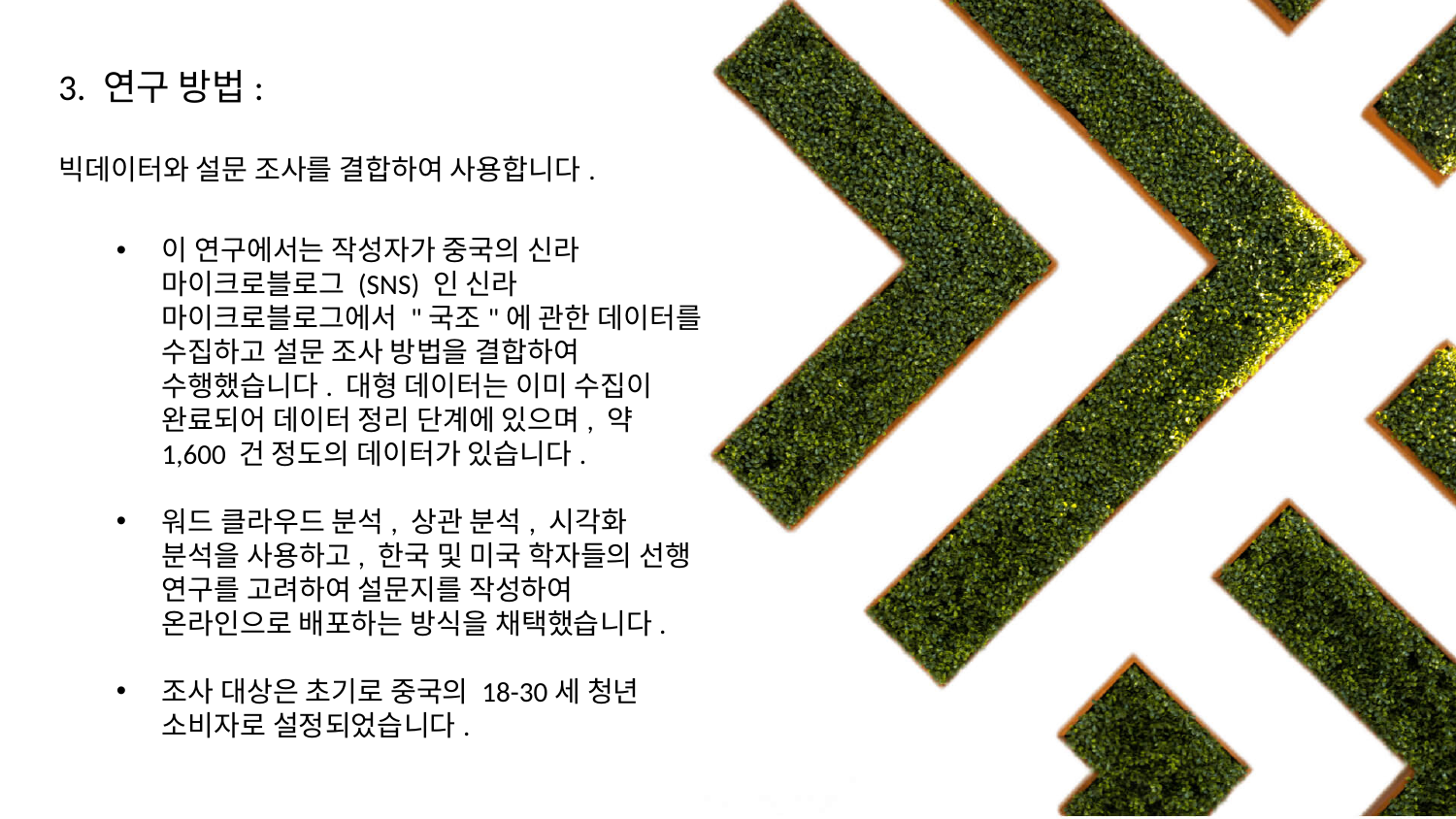

3. 연구 방법:

빅데이터와 설문 조사를 결합하여 사용합니다.
이 연구에서는 작성자가 중국의 신라 마이크로블로그 (SNS) 인 신라 마이크로블로그에서 "국조"에 관한 데이터를 수집하고 설문 조사 방법을 결합하여 수행했습니다. 대형 데이터는 이미 수집이 완료되어 데이터 정리 단계에 있으며, 약 1,600 건 정도의 데이터가 있습니다.

워드 클라우드 분석, 상관 분석, 시각화 분석을 사용하고, 한국 및 미국 학자들의 선행 연구를 고려하여 설문지를 작성하여 온라인으로 배포하는 방식을 채택했습니다.

조사 대상은 초기로 중국의 18-30세 청년 소비자로 설정되었습니다.